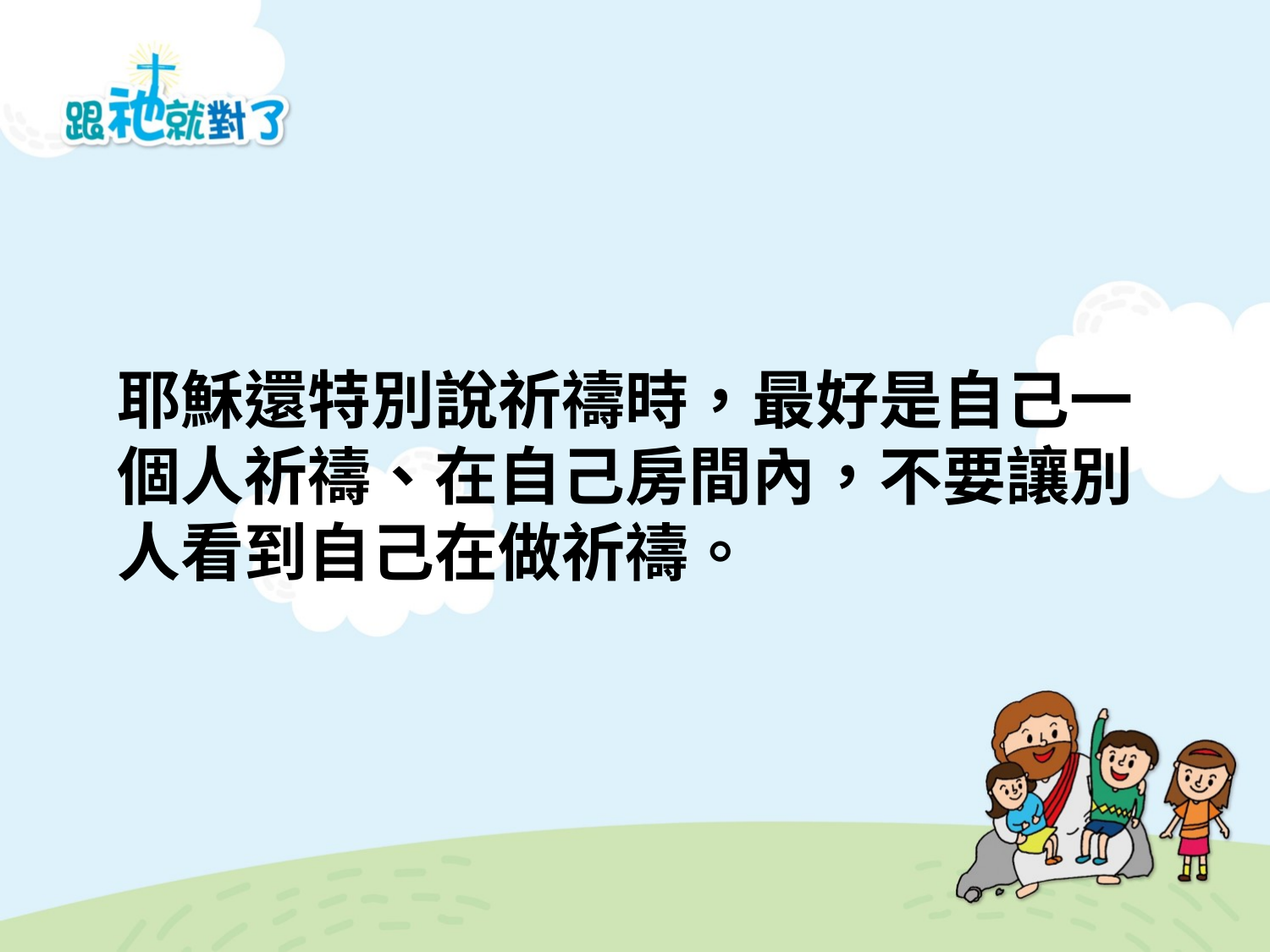

耶穌還特別說祈禱時，最好是自己一個人祈禱、在自己房間內，不要讓別人看到自己在做祈禱。